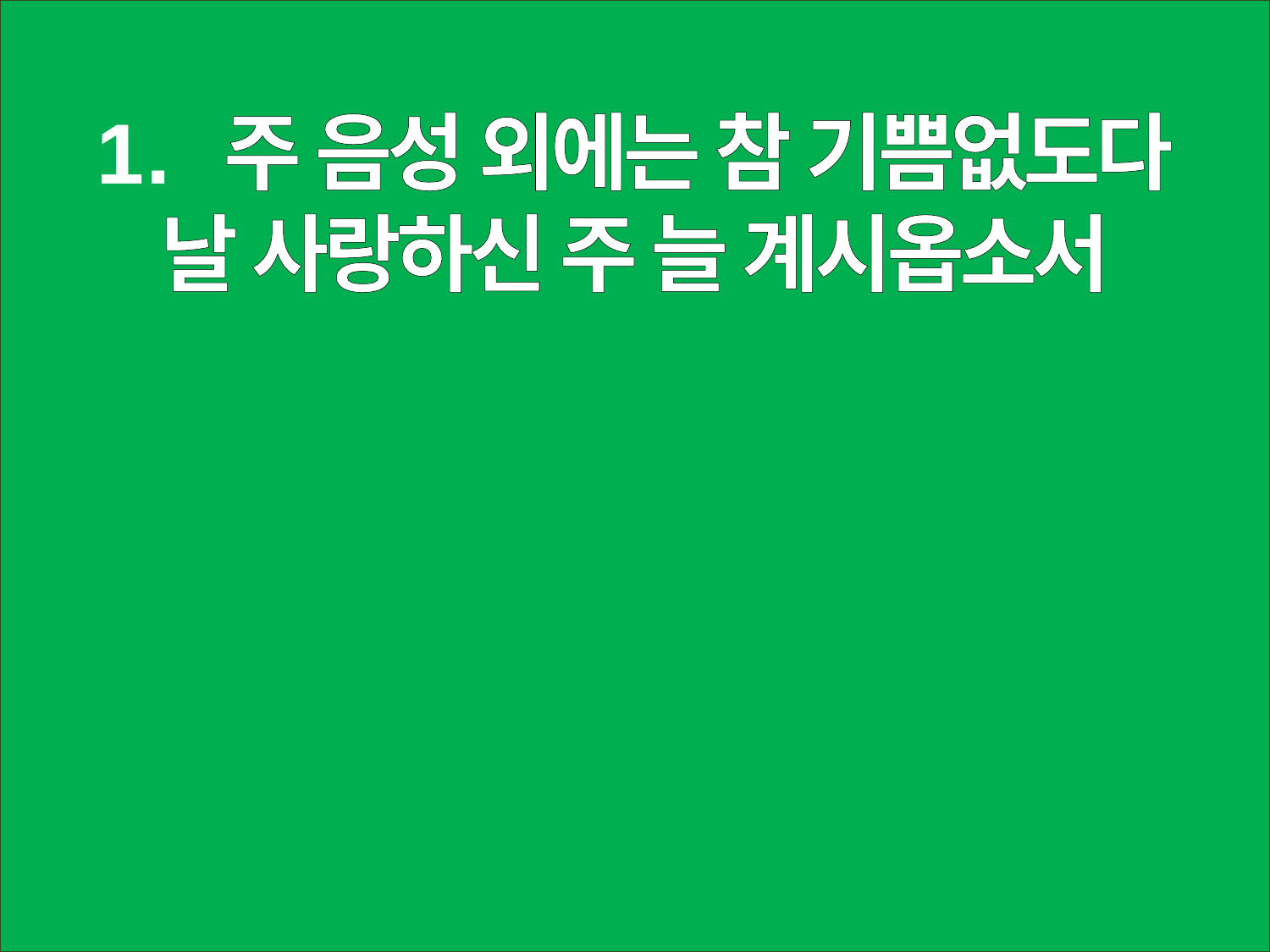

주 음성 외에는 참 기쁨없도다
날 사랑하신 주 늘 계시옵소서